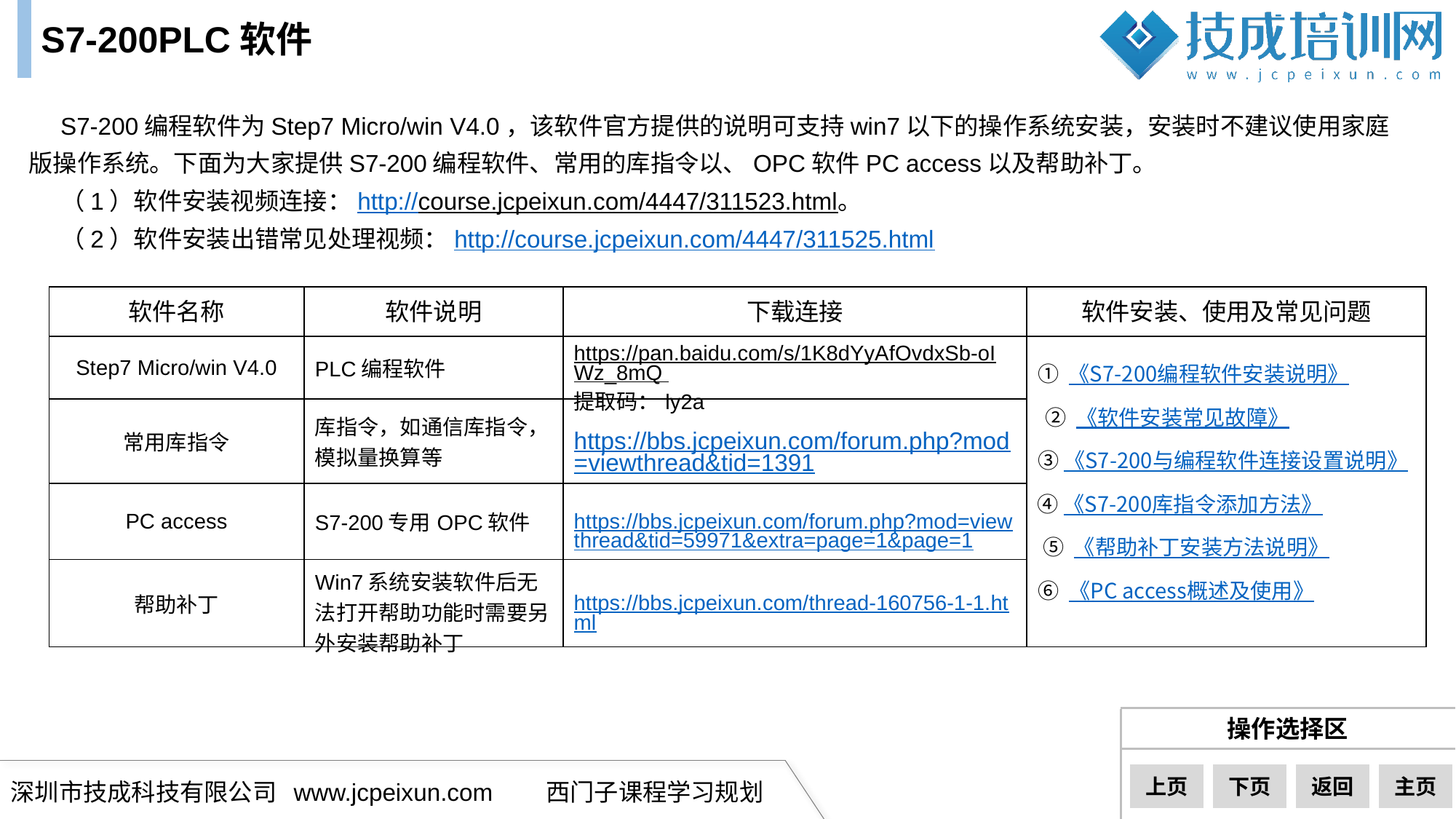

S7-200PLC软件
S7-200编程软件为Step7 Micro/win V4.0，该软件官方提供的说明可支持win7以下的操作系统安装，安装时不建议使用家庭版操作系统。下面为大家提供S7-200编程软件、常用的库指令以、OPC软件PC access以及帮助补丁。
（1）软件安装视频连接：http://course.jcpeixun.com/4447/311523.html。
（2）软件安装出错常见处理视频：http://course.jcpeixun.com/4447/311525.html
| 软件名称 | 软件说明 | 下载连接 | 软件安装、使用及常见问题 |
| --- | --- | --- | --- |
| Step7 Micro/win V4.0 | PLC编程软件 | https://pan.baidu.com/s/1K8dYyAfOvdxSb-oIWz\_8mQ 提取码：ly2a |  |
| 常用库指令 | 库指令，如通信库指令，模拟量换算等 | https://bbs.jcpeixun.com/forum.php?mod=viewthread&tid=1391 |  |
| PC access | S7-200专用OPC软件 | https://bbs.jcpeixun.com/forum.php?mod=viewthread&tid=59971&extra=page=1&page=1 |  |
| 帮助补丁 | Win7系统安装软件后无法打开帮助功能时需要另外安装帮助补丁 | https://bbs.jcpeixun.com/thread-160756-1-1.html |  |
① 《S7-200编程软件安装说明》
② 《软件安装常见故障》
③《S7-200与编程软件连接设置说明》
④《S7-200库指令添加方法》
⑤ 《帮助补丁安装方法说明》
⑥ 《PC access概述及使用》
下一页
上页
下页
返回
主页